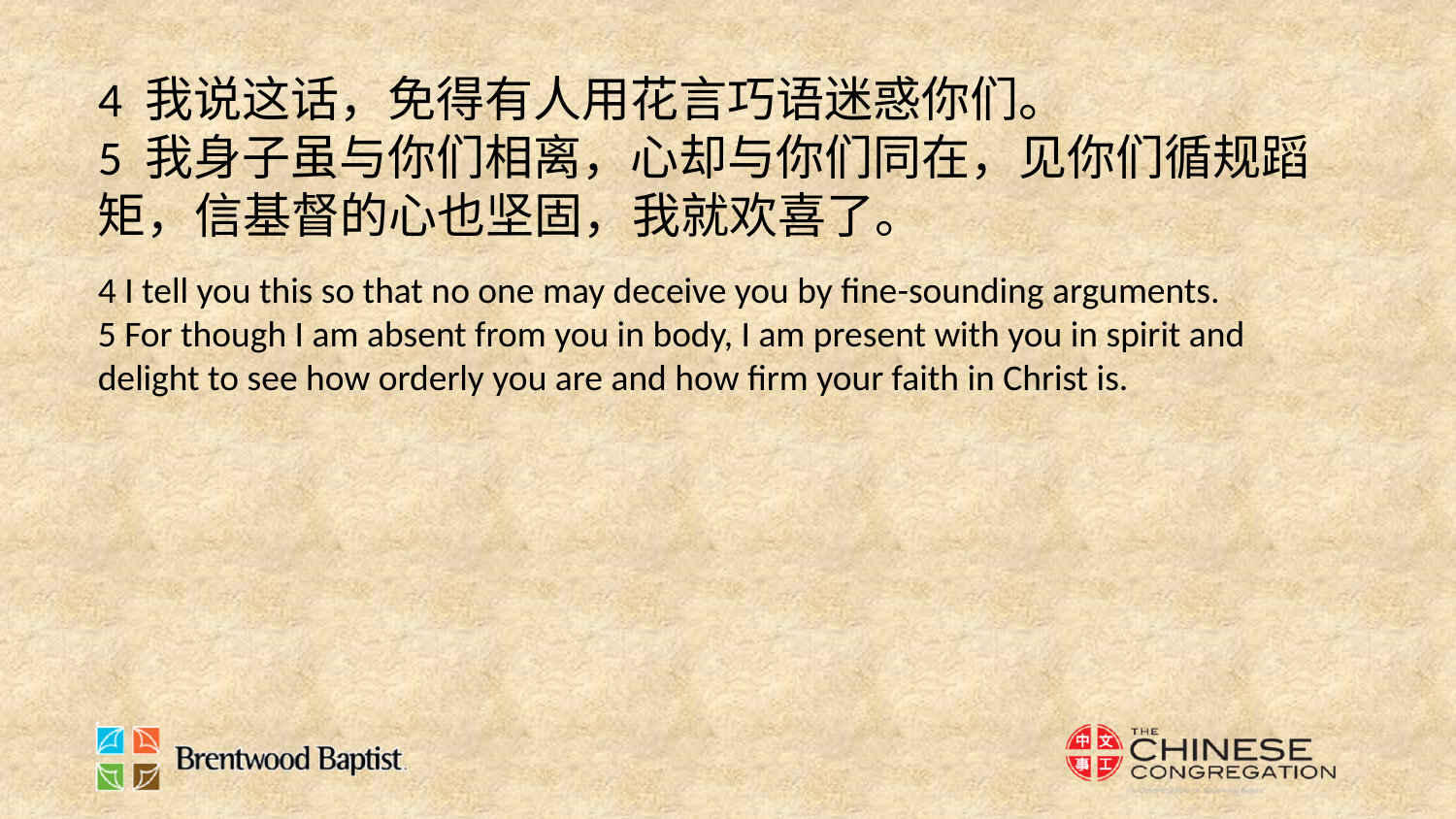

4 我说这话，免得有人用花言巧语迷惑你们。
5 我身子虽与你们相离，心却与你们同在，见你们循规蹈矩，信基督的心也坚固，我就欢喜了。

4 I tell you this so that no one may deceive you by fine-sounding arguments.
5 For though I am absent from you in body, I am present with you in spirit and delight to see how orderly you are and how firm your faith in Christ is.